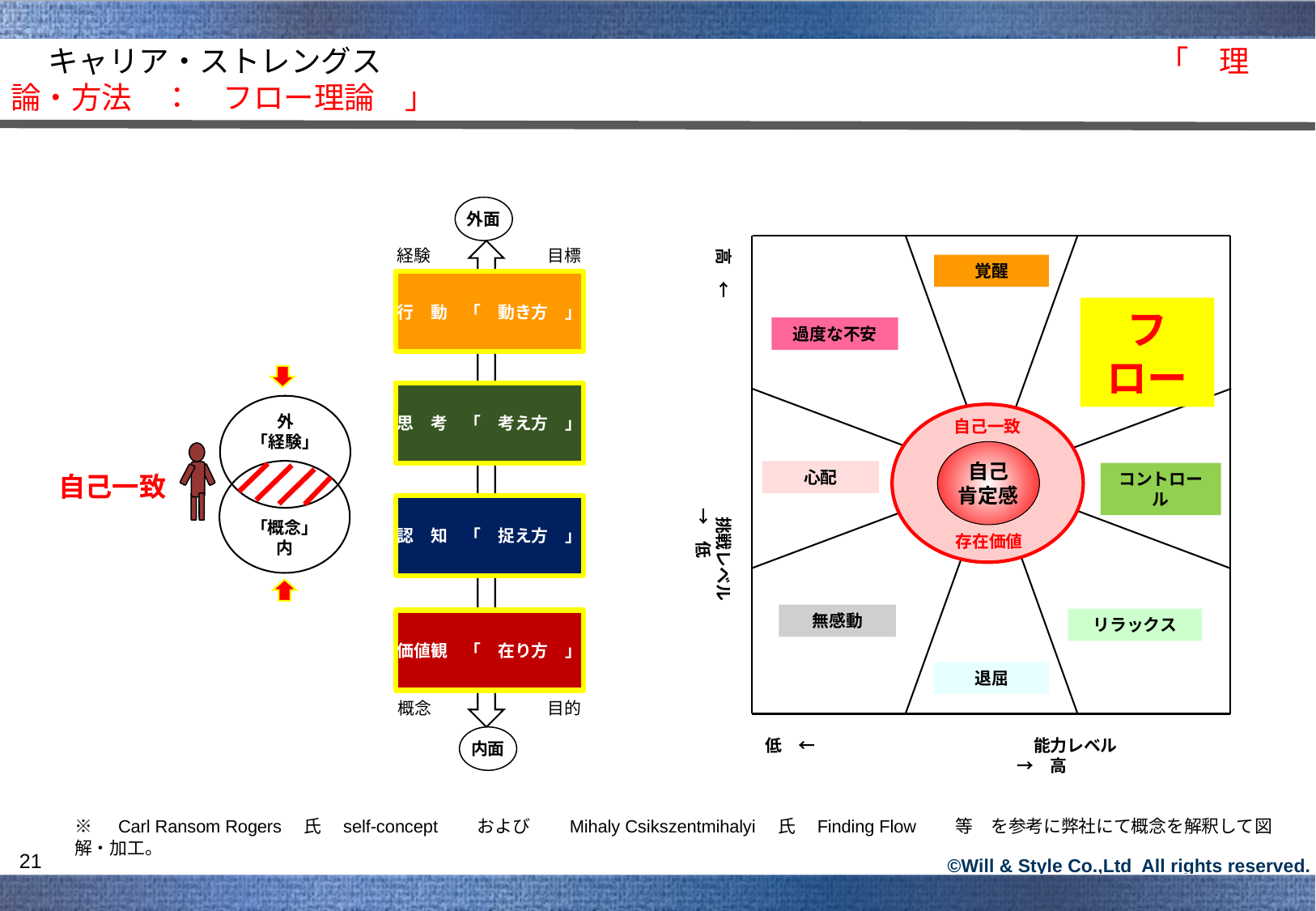

キャリア・ストレングス　　　　　      　　　　　　　　　　　　　　　　　　　 「　理論・方法　：　フロー理論　」
外面
高　←　　　　　　　　　　　　　挑戦レベル　　　　　　　　　　　　　→　低
経験
目標
覚醒
行　動　「　動き方　」
フロー
過度な不安

思　考　「　考え方　」
外
「経験」

理想の姿
自己一致
自己
肯定感

「概念」
内
心配
コントロール
自己一致

認　知　「　捉え方　」
存在価値

無感動
リラックス
価値観　「　在り方　」
退屈
概念
目的
内面
低　←　　　　　　　　　　　　　能力レベル　　　　　　　　　　　　→　高
※　Carl Ransom Rogers　氏　self-concept　　および　　Mihaly Csikszentmihalyi　氏　Finding Flow　　等　を参考に弊社にて概念を解釈して図解・加工。